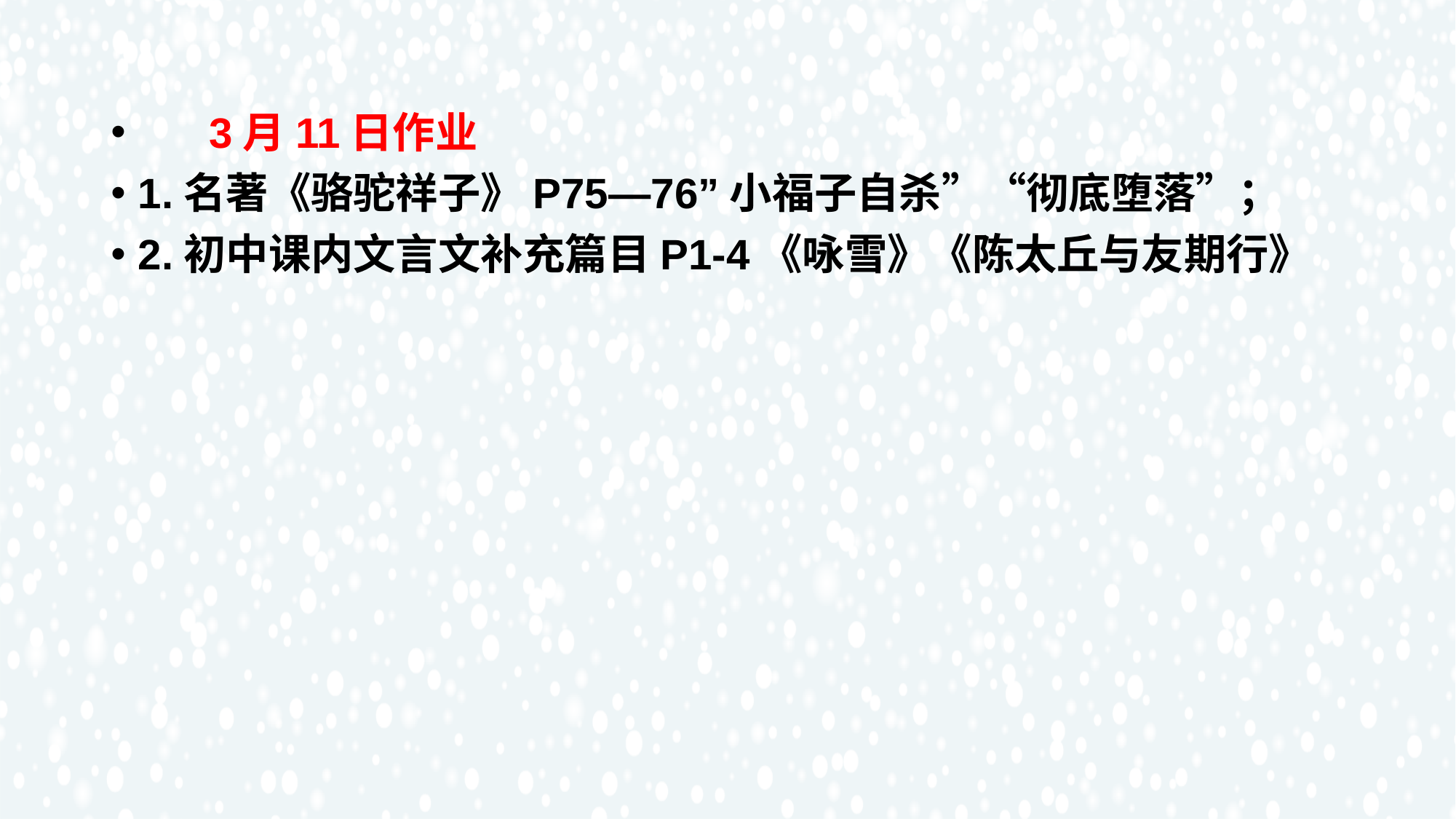

3月11日作业
1.名著《骆驼祥子》P75—76”小福子自杀”“彻底堕落”；
2.初中课内文言文补充篇目P1-4《咏雪》《陈太丘与友期行》